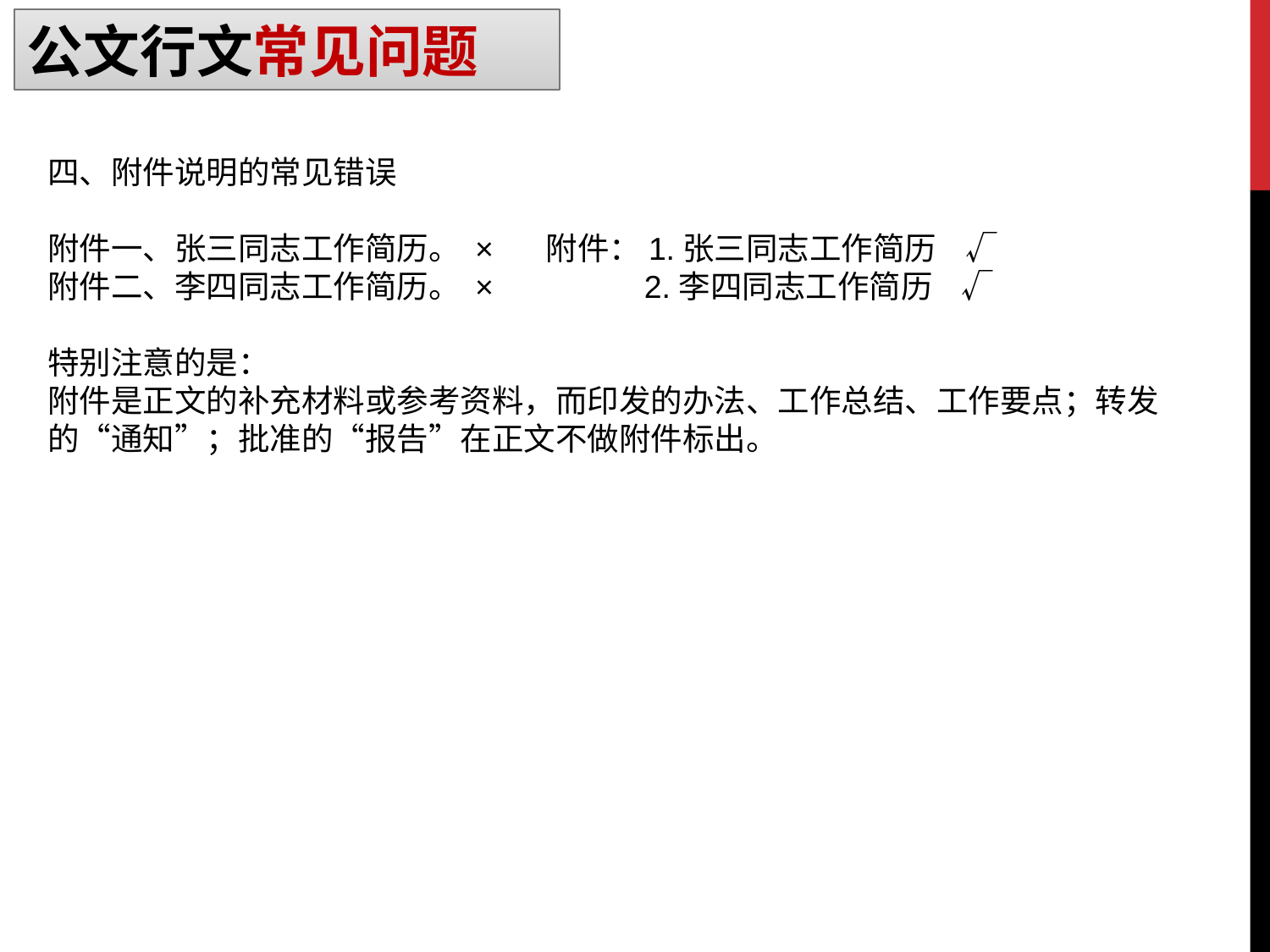

公文行文常见问题
四、附件说明的常见错误

附件一、张三同志工作简历。 ×     附件：1.张三同志工作简历    √
附件二、李四同志工作简历。 ×                 2.李四同志工作简历    √

特别注意的是：
附件是正文的补充材料或参考资料，而印发的办法、工作总结、工作要点；转发的“通知”；批准的“报告”在正文不做附件标出。